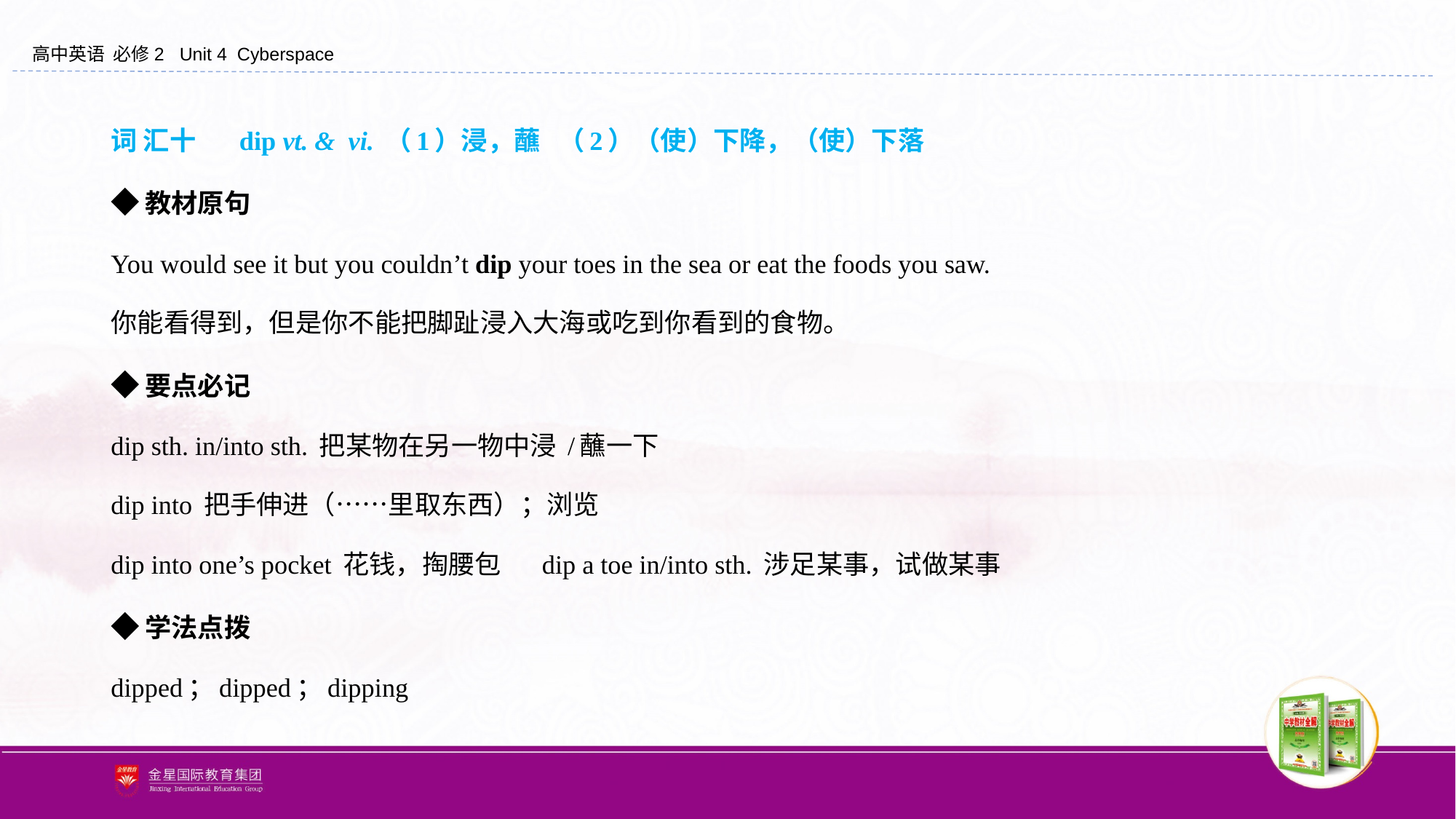

词 汇十 　 dip vt. &  vi. （1）浸，蘸   （2）（使）下降，（使）下落
◆教材原句
You would see it but you couldn’t dip your toes in the sea or eat the foods you saw.
你能看得到，但是你不能把脚趾浸入大海或吃到你看到的食物。
◆要点必记
dip sth. in/into sth. 把某物在另一物中浸 /蘸一下
dip into 把手伸进（……里取东西）；浏览
dip into one’s pocket 花钱，掏腰包	dip a toe in/into sth. 涉足某事，试做某事
◆学法点拨
dipped；dipped；dipping